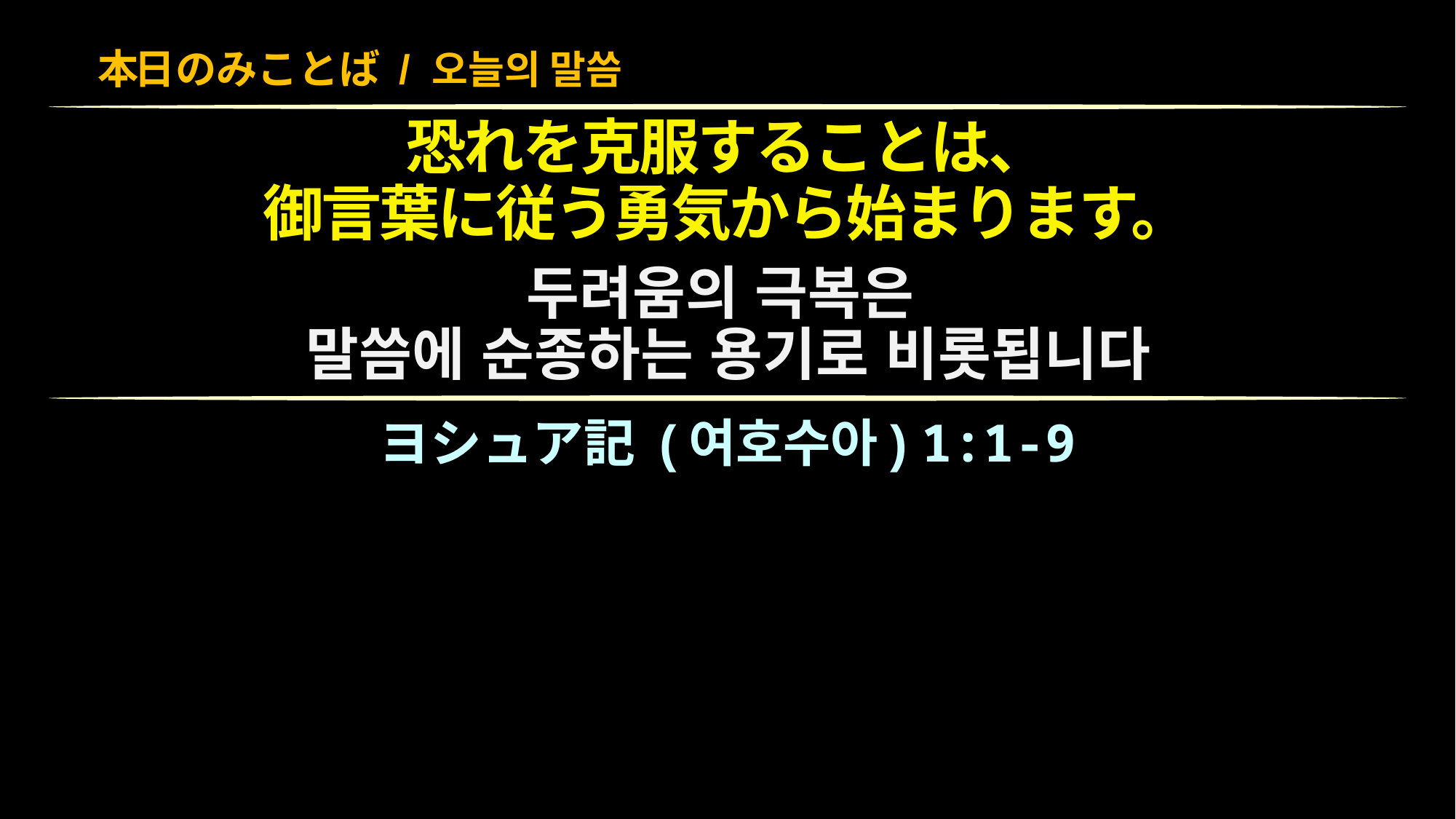

ヨハネの福音書
本日のみことば / 오늘의 말씀

恐れを克服することは、
御言葉に従う勇気から始まります。
두려움의 극복은
말씀에 순종하는 용기로 비롯됩니다

ヨシュア記 (여호수아) 1:1-9
今日のみことば